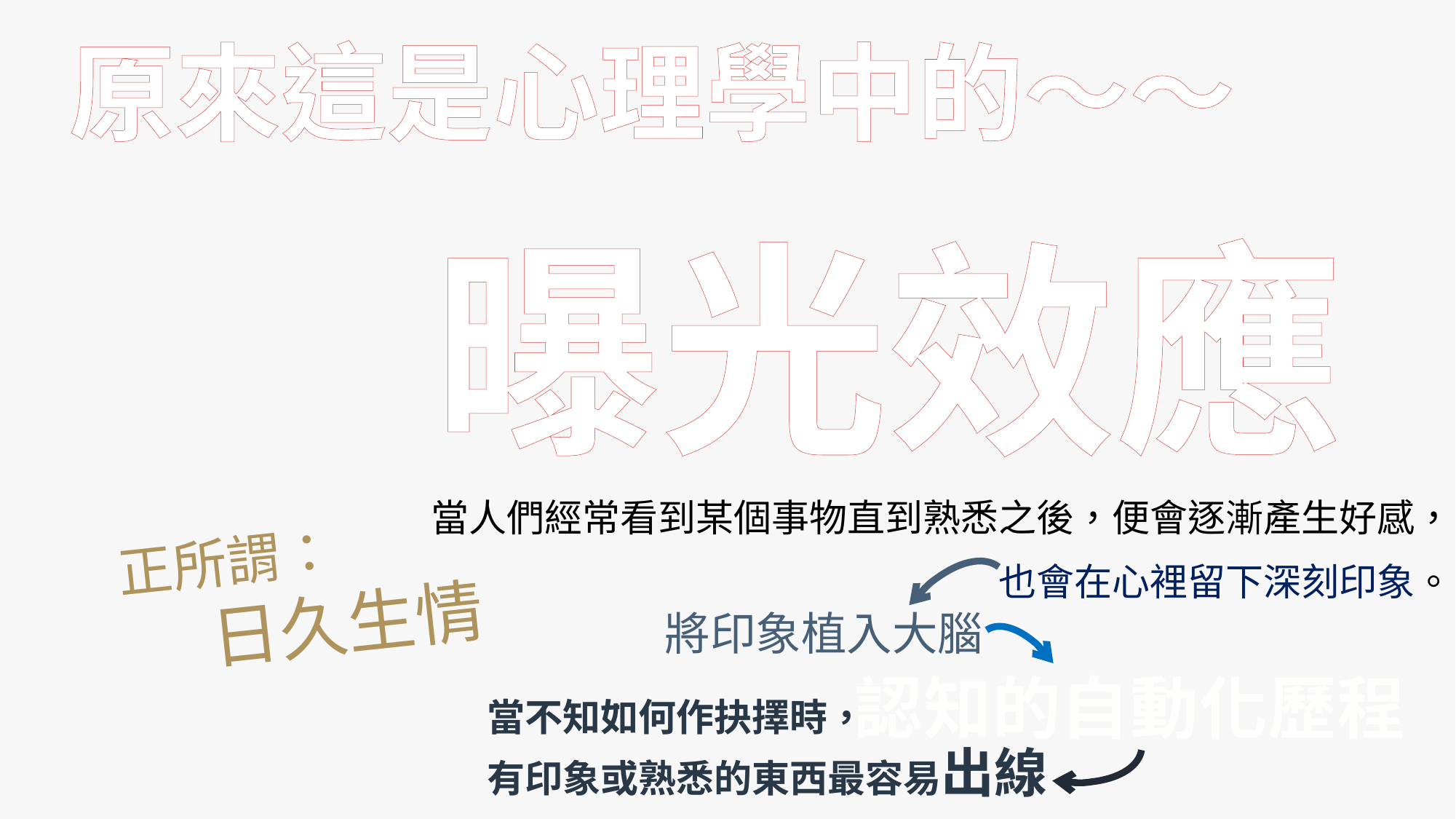

原來這是心理學中的～～
      曝光效應
當人們經常看到某個事物直到熟悉之後，便會逐漸產生好感，
也會在心裡留下深刻印象。
正所謂：
      日久生情

將印象植入大腦

認知的自動化歷程
當不知如何作抉擇時，
有印象或熟悉的東西最容易出線